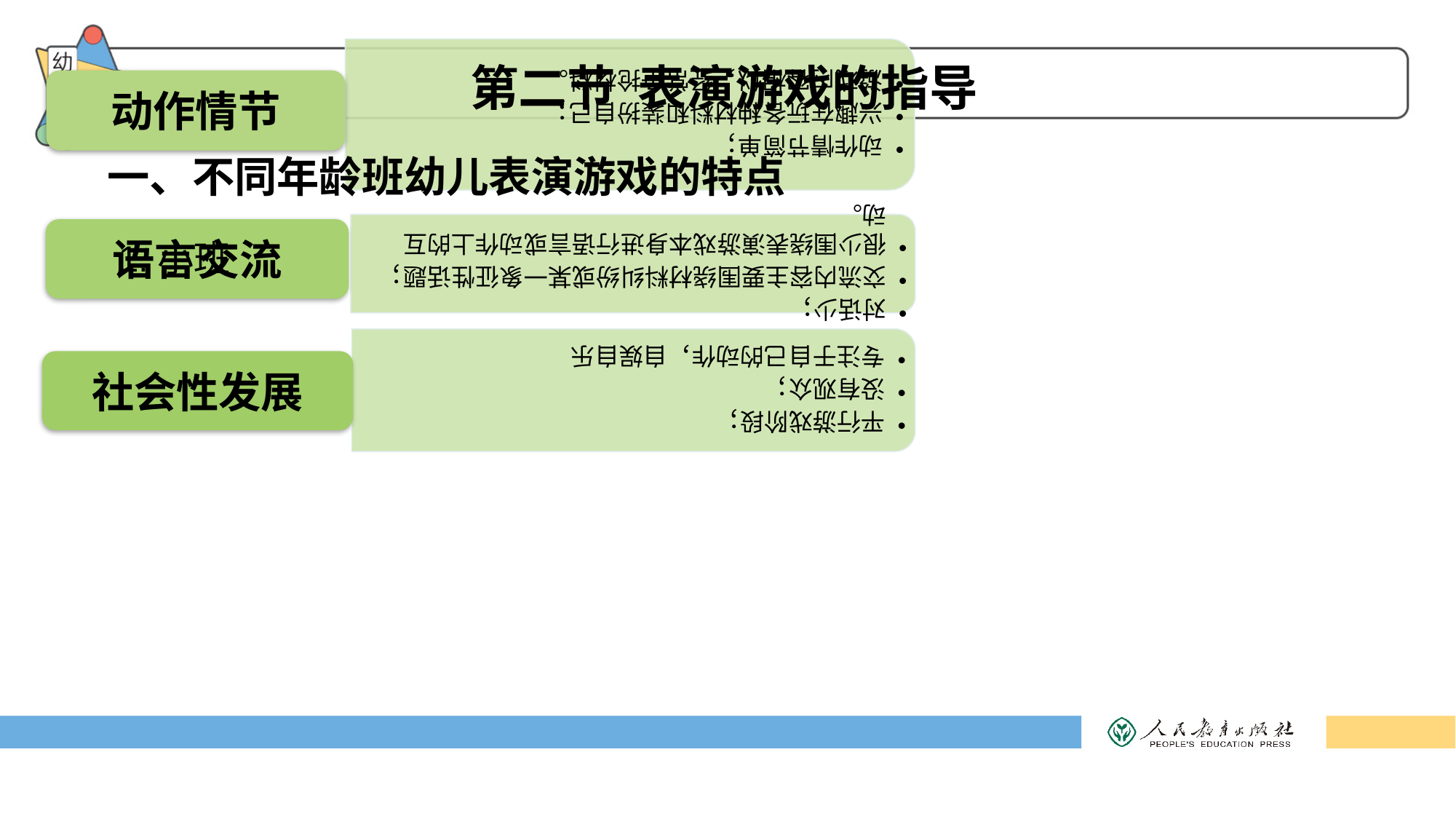

第二节  表演游戏的指导
一、不同年龄班幼儿表演游戏的特点
1.小班
动作情节简单；
兴趣在玩各种材料和装扮自己；
游戏内容相似，经常争抢材料。
动作情节
对话少；
交流内容主要围绕材料纠纷或某一象征性话题；
很少围绕表演游戏本身进行语言或动作上的互动。
语言交流
平行游戏阶段；
没有观众；
专注于自己的动作，自娱自乐
社会性发展